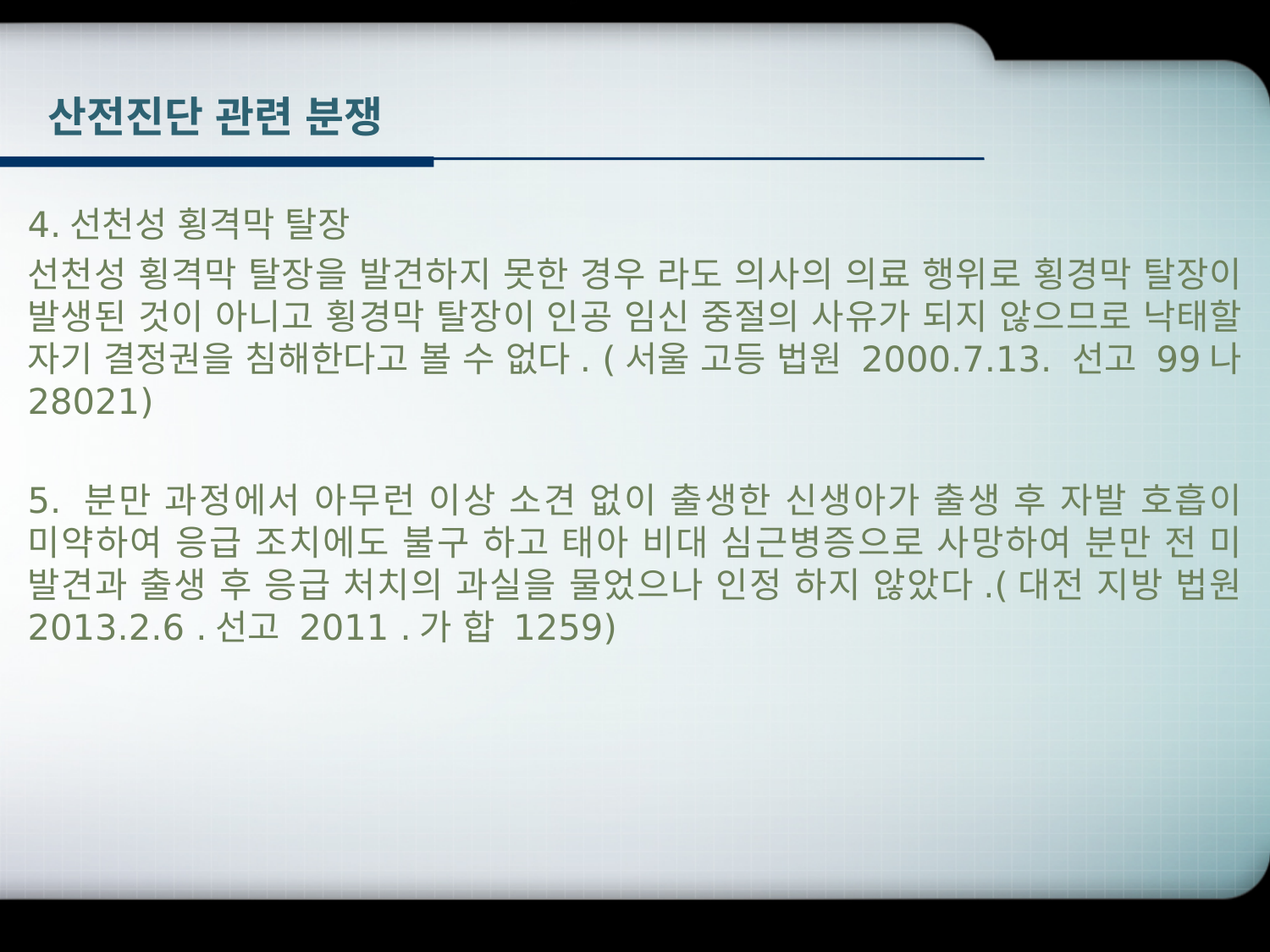

# 산전진단 관련 분쟁
4.선천성 횡격막 탈장
선천성 횡격막 탈장을 발견하지 못한 경우 라도 의사의 의료 행위로 횡경막 탈장이 발생된 것이 아니고 횡경막 탈장이 인공 임신 중절의 사유가 되지 않으므로 낙태할 자기 결정권을 침해한다고 볼 수 없다. (서울 고등 법원 2000.7.13. 선고 99나 28021)

5. 분만 과정에서 아무런 이상 소견 없이 출생한 신생아가 출생 후 자발 호흡이 미약하여 응급 조치에도 불구 하고 태아 비대 심근병증으로 사망하여 분만 전 미 발견과 출생 후 응급 처치의 과실을 물었으나 인정 하지 않았다.(대전 지방 법원 2013.2.6 .선고 2011 .가 합 1259)